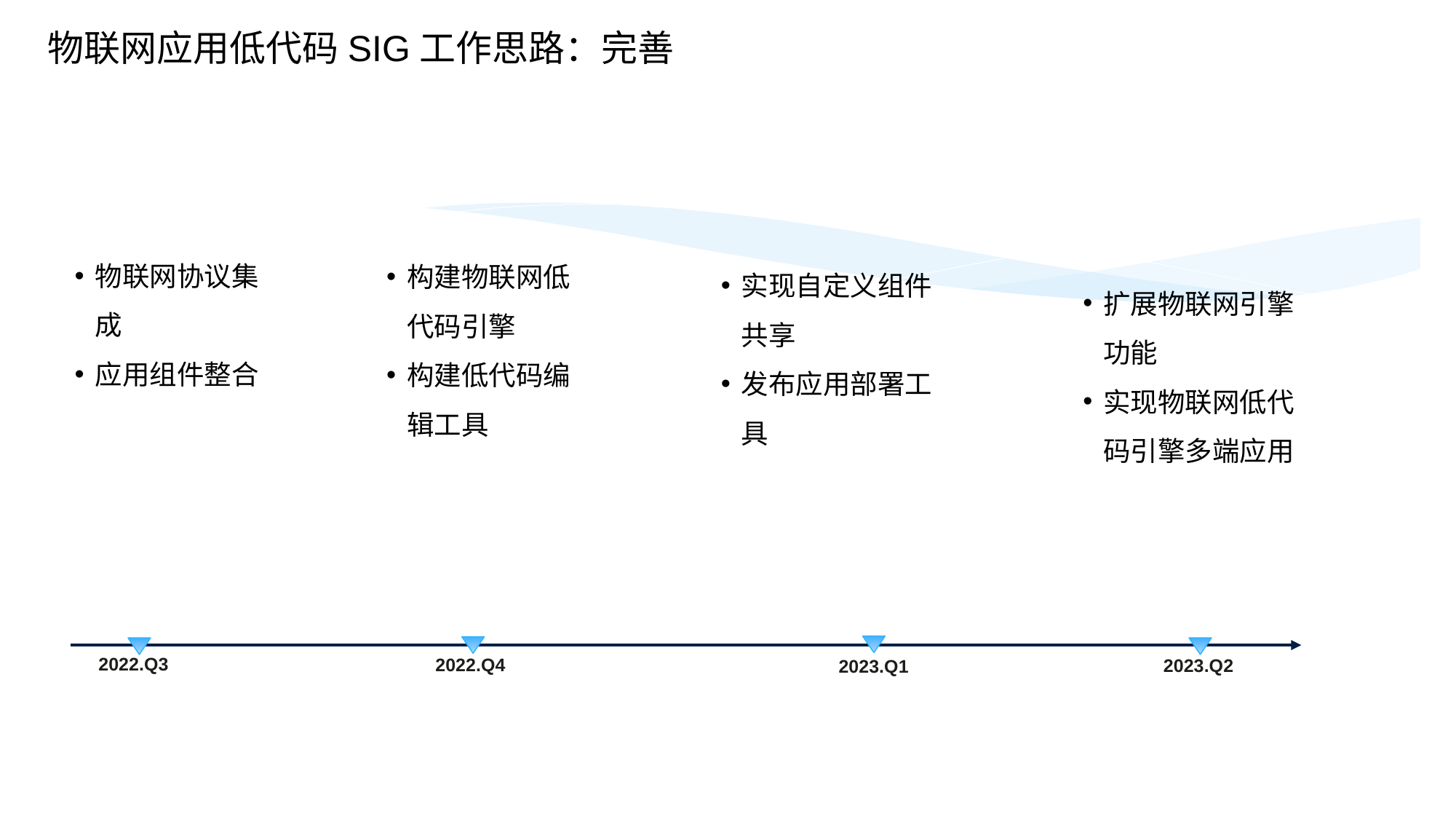

物联网应用低代码SIG工作思路：完善
物联网协议集成
应用组件整合
构建物联网低代码引擎
构建低代码编辑工具
实现自定义组件共享
发布应用部署工具
扩展物联网引擎功能
实现物联网低代码引擎多端应用

2022.Q3
2022.Q4
2023.Q2
2023.Q1